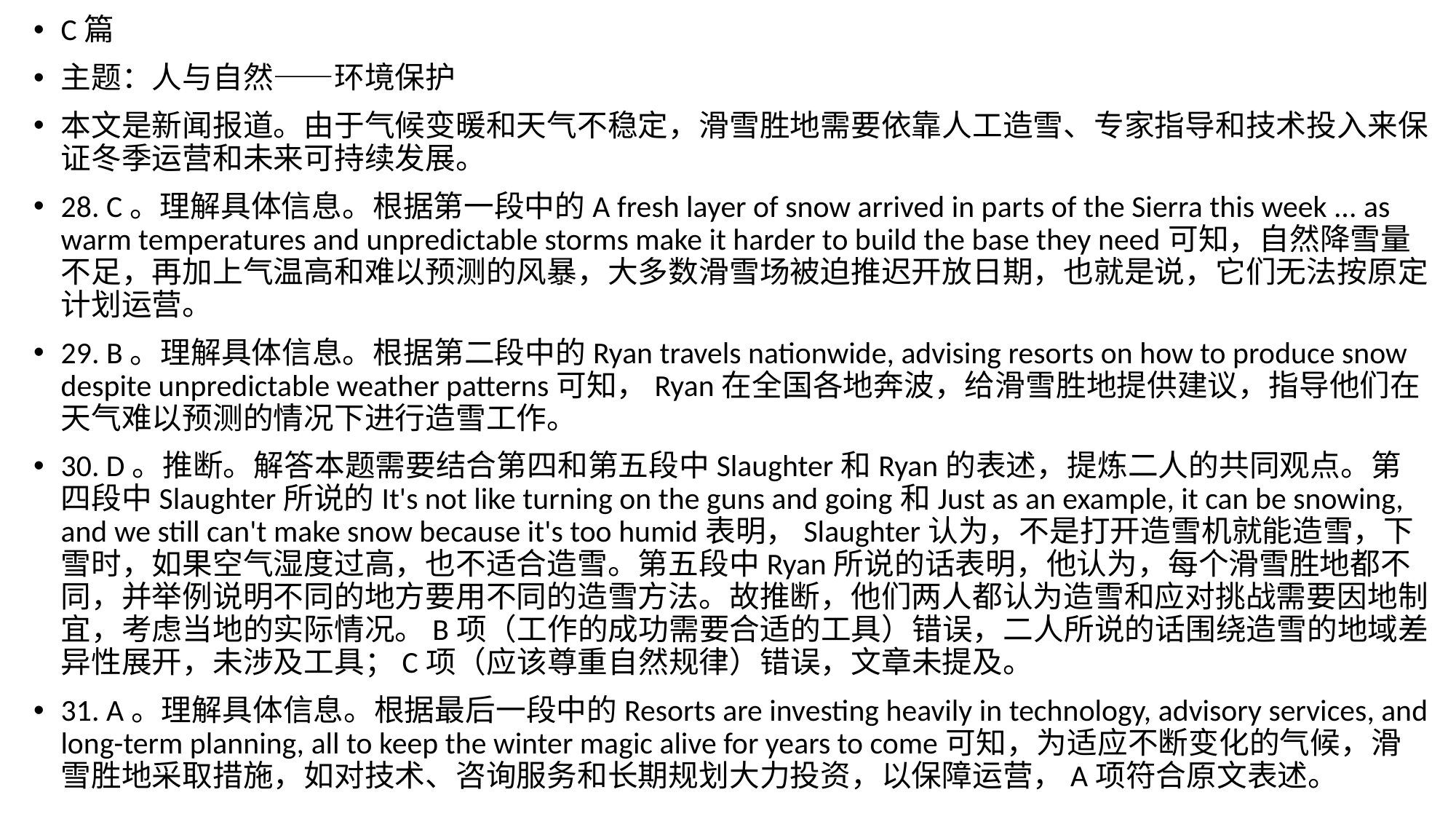

C篇
主题：人与自然——环境保护
本文是新闻报道。由于气候变暖和天气不稳定，滑雪胜地需要依靠人工造雪、专家指导和技术投入来保证冬季运营和未来可持续发展。
28. C。理解具体信息。根据第一段中的A fresh layer of snow arrived in parts of the Sierra this week ... as warm temperatures and unpredictable storms make it harder to build the base they need可知，自然降雪量不足，再加上气温高和难以预测的风暴，大多数滑雪场被迫推迟开放日期，也就是说，它们无法按原定计划运营。
29. B。理解具体信息。根据第二段中的Ryan travels nationwide, advising resorts on how to produce snow despite unpredictable weather patterns可知，Ryan在全国各地奔波，给滑雪胜地提供建议，指导他们在天气难以预测的情况下进行造雪工作。
30. D。推断。解答本题需要结合第四和第五段中Slaughter和Ryan的表述，提炼二人的共同观点。第四段中Slaughter所说的It's not like turning on the guns and going和Just as an example, it can be snowing, and we still can't make snow because it's too humid表明，Slaughter认为，不是打开造雪机就能造雪，下雪时，如果空气湿度过高，也不适合造雪。第五段中Ryan所说的话表明，他认为，每个滑雪胜地都不同，并举例说明不同的地方要用不同的造雪方法。故推断，他们两人都认为造雪和应对挑战需要因地制宜，考虑当地的实际情况。B项（工作的成功需要合适的工具）错误，二人所说的话围绕造雪的地域差异性展开，未涉及工具；C项（应该尊重自然规律）错误，文章未提及。
31. A。理解具体信息。根据最后一段中的Resorts are investing heavily in technology, advisory services, and long-term planning, all to keep the winter magic alive for years to come可知，为适应不断变化的气候，滑雪胜地采取措施，如对技术、咨询服务和长期规划大力投资，以保障运营，A项符合原文表述。